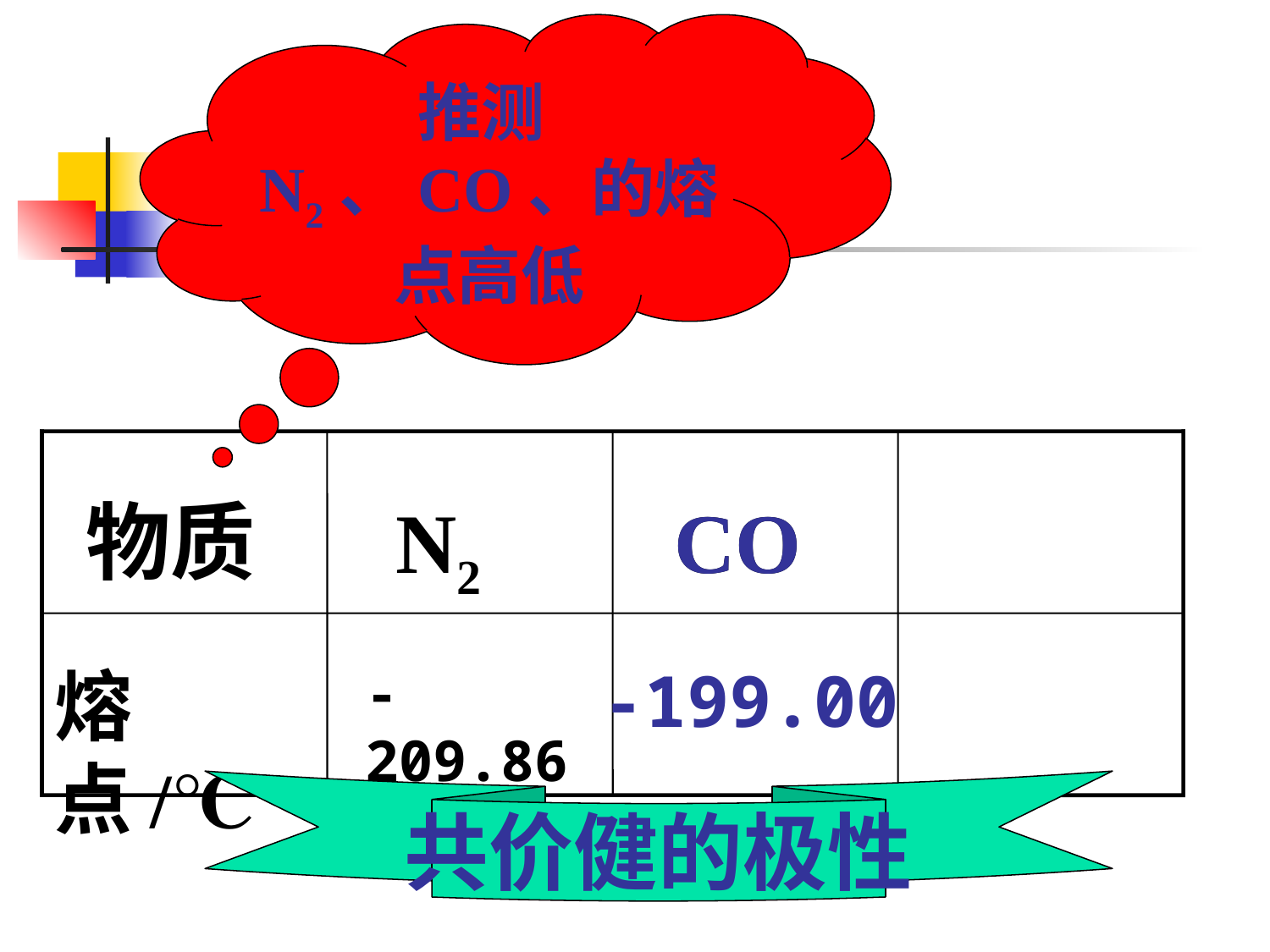

推测N2、CO、的熔点高低

物质
熔点/℃

CO
-199.00

N2
CO
-209.86

共价健的极性